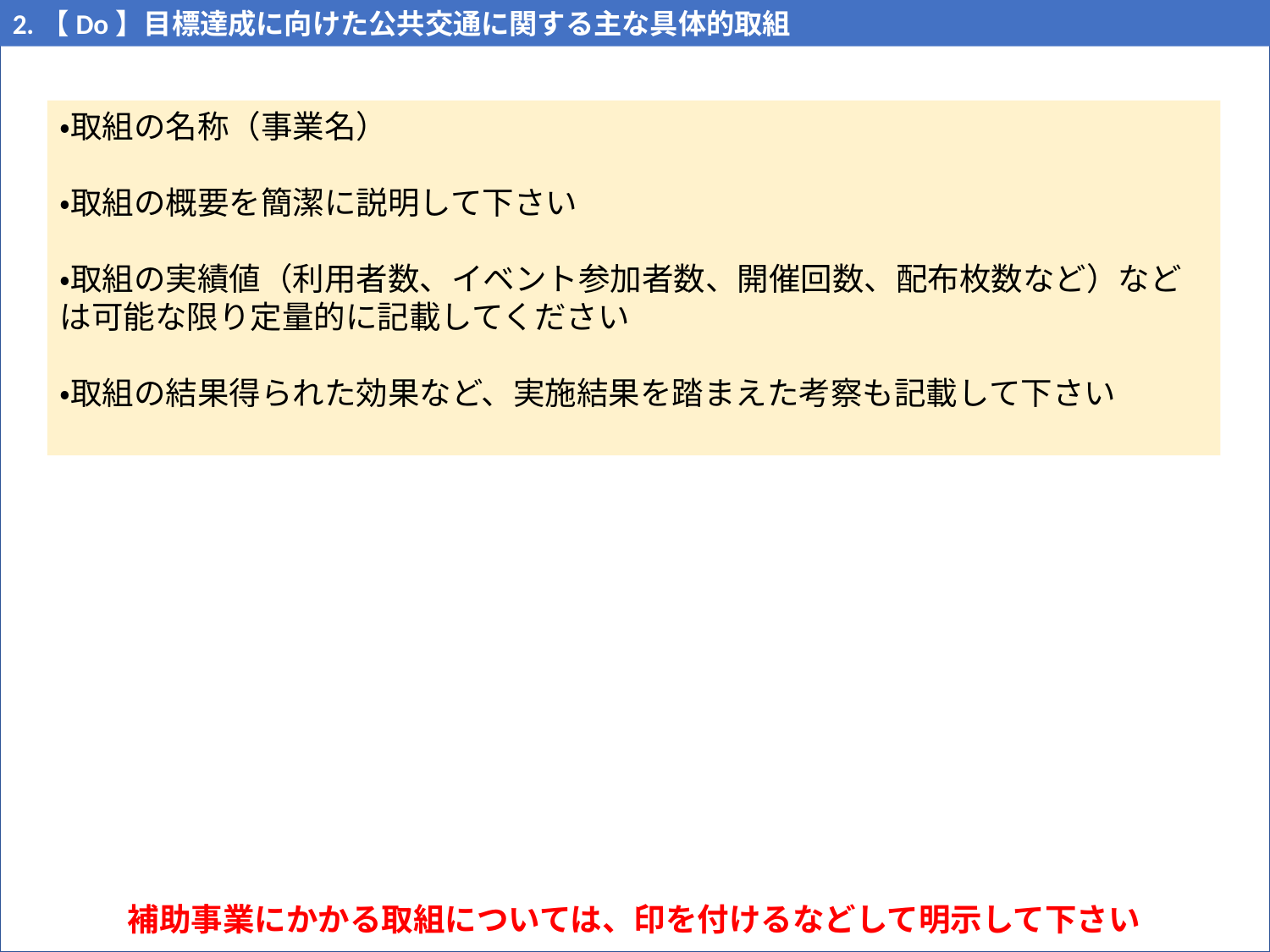

2.【Do】目標達成に向けた公共交通に関する主な具体的取組
4
・取組の名称（事業名）

・取組の概要を簡潔に説明して下さい

・取組の実績値（利用者数、イベント参加者数、開催回数、配布枚数など）などは可能な限り定量的に記載してください

・取組の結果得られた効果など、実施結果を踏まえた考察も記載して下さい

補助事業にかかる取組については、印を付けるなどして明示して下さい